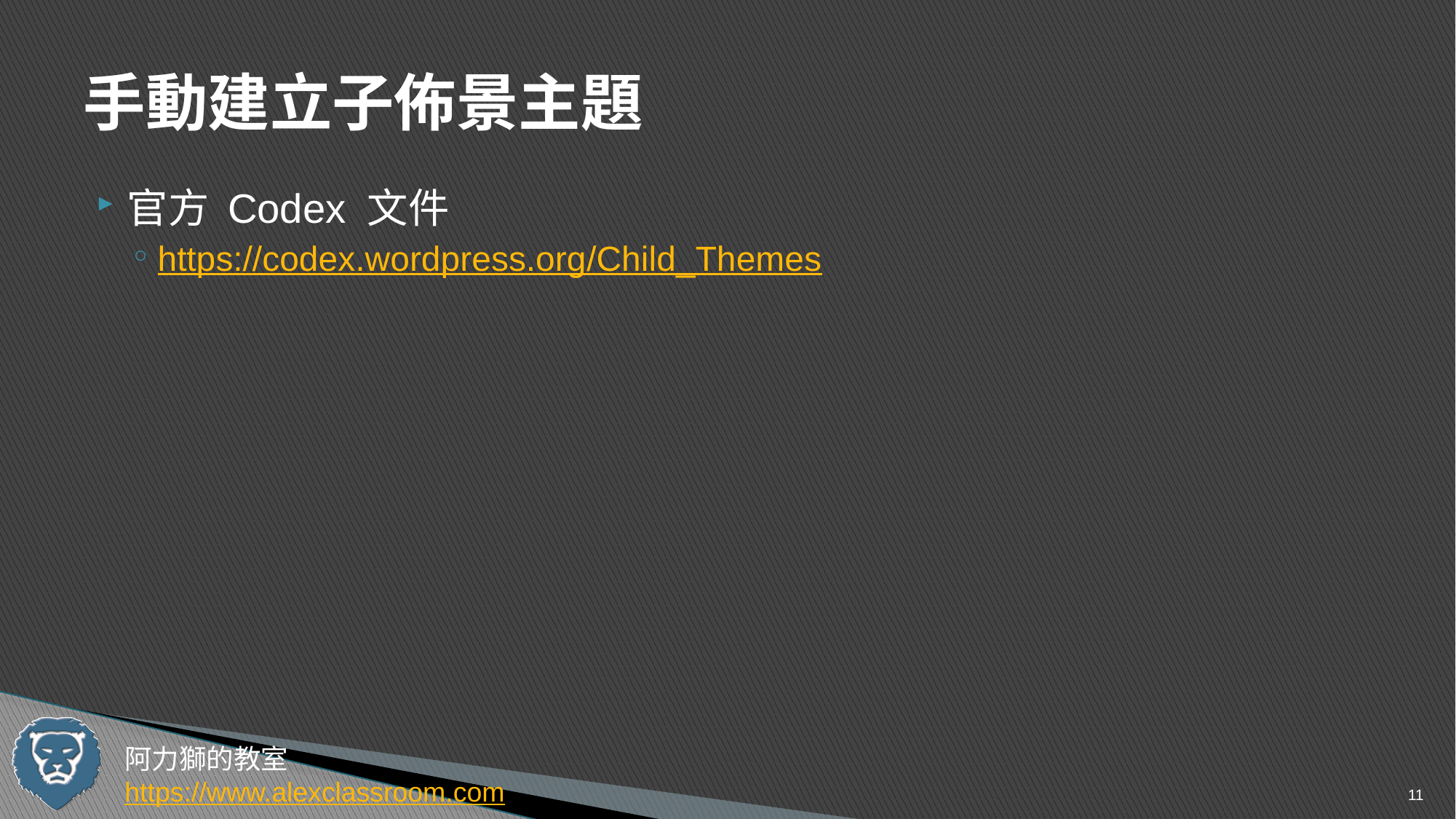

# 手動建立子佈景主題
官方 Codex 文件
https://codex.wordpress.org/Child_Themes
11